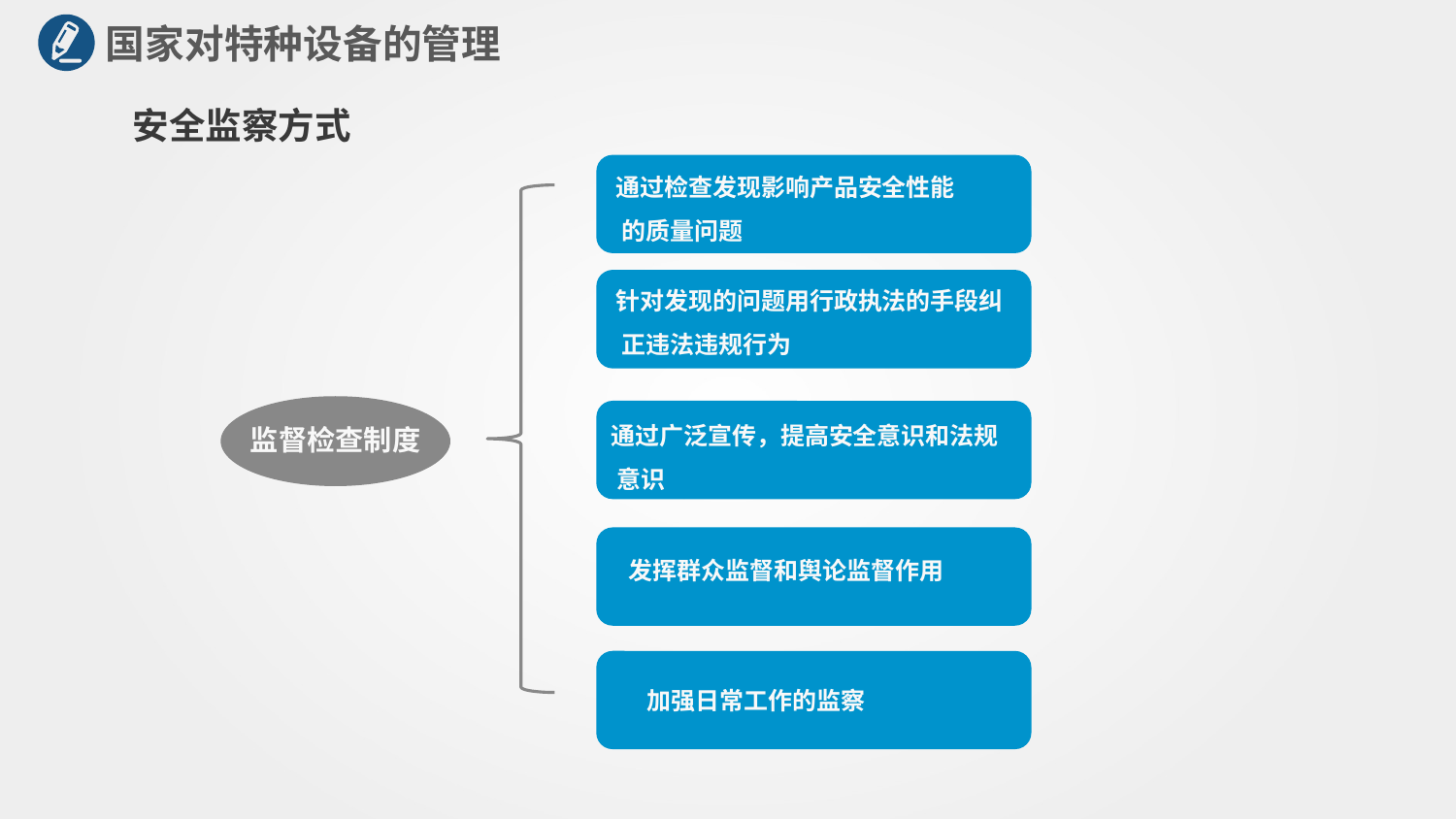

国家对特种设备的管理

安全监察方式
      通过检查发现影响产品安全性能的质量问题

      针对发现的问题用行政执法的手段纠正违法违规行为

监督检查制度
      通过广泛宣传，提高安全意识和法规意识

发挥群众监督和舆论监督作用

加强日常工作的监察